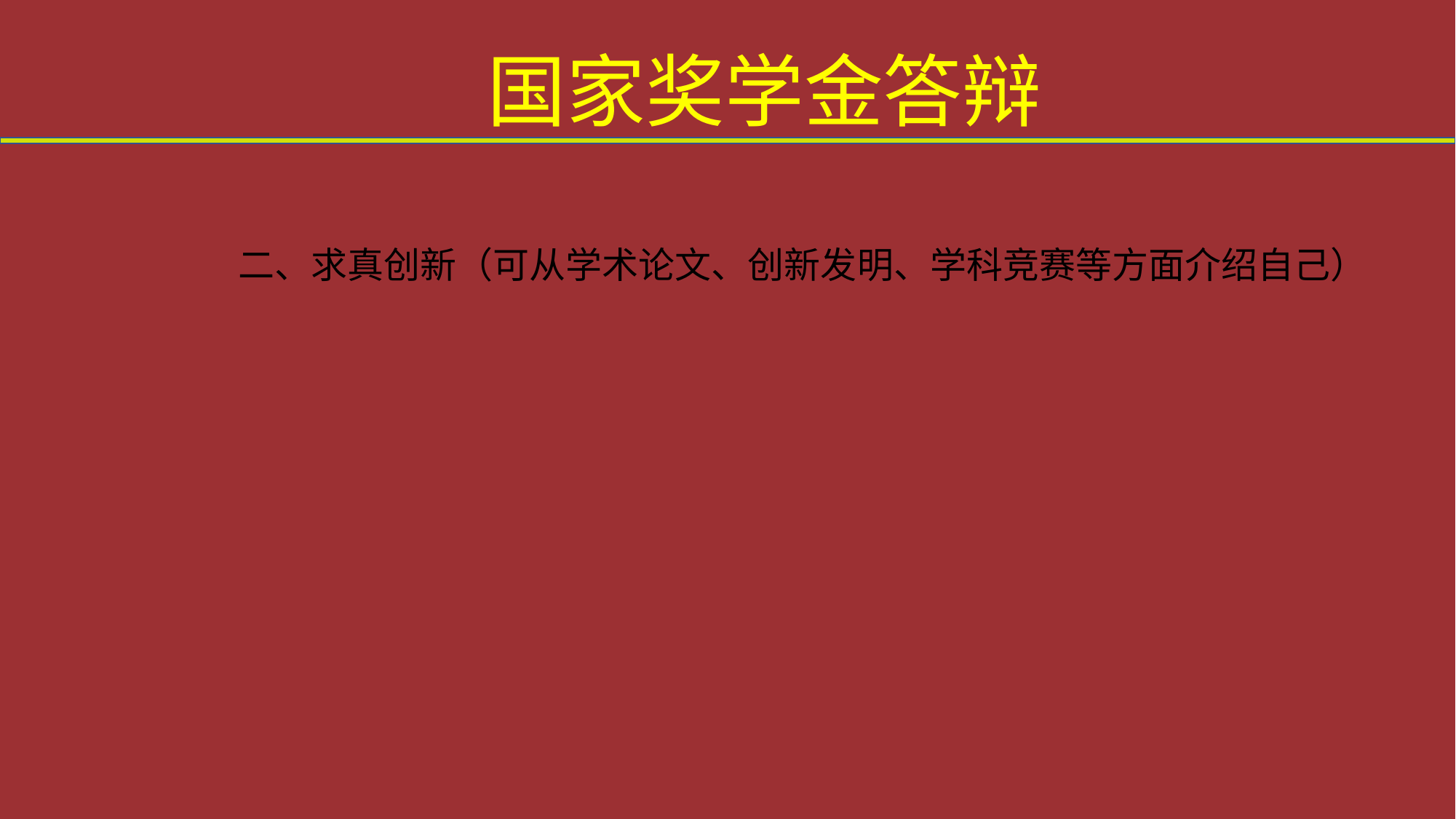

# 国家奖学金答辩

二、求真创新（可从学术论文、创新发明、学科竞赛等方面介绍自己）